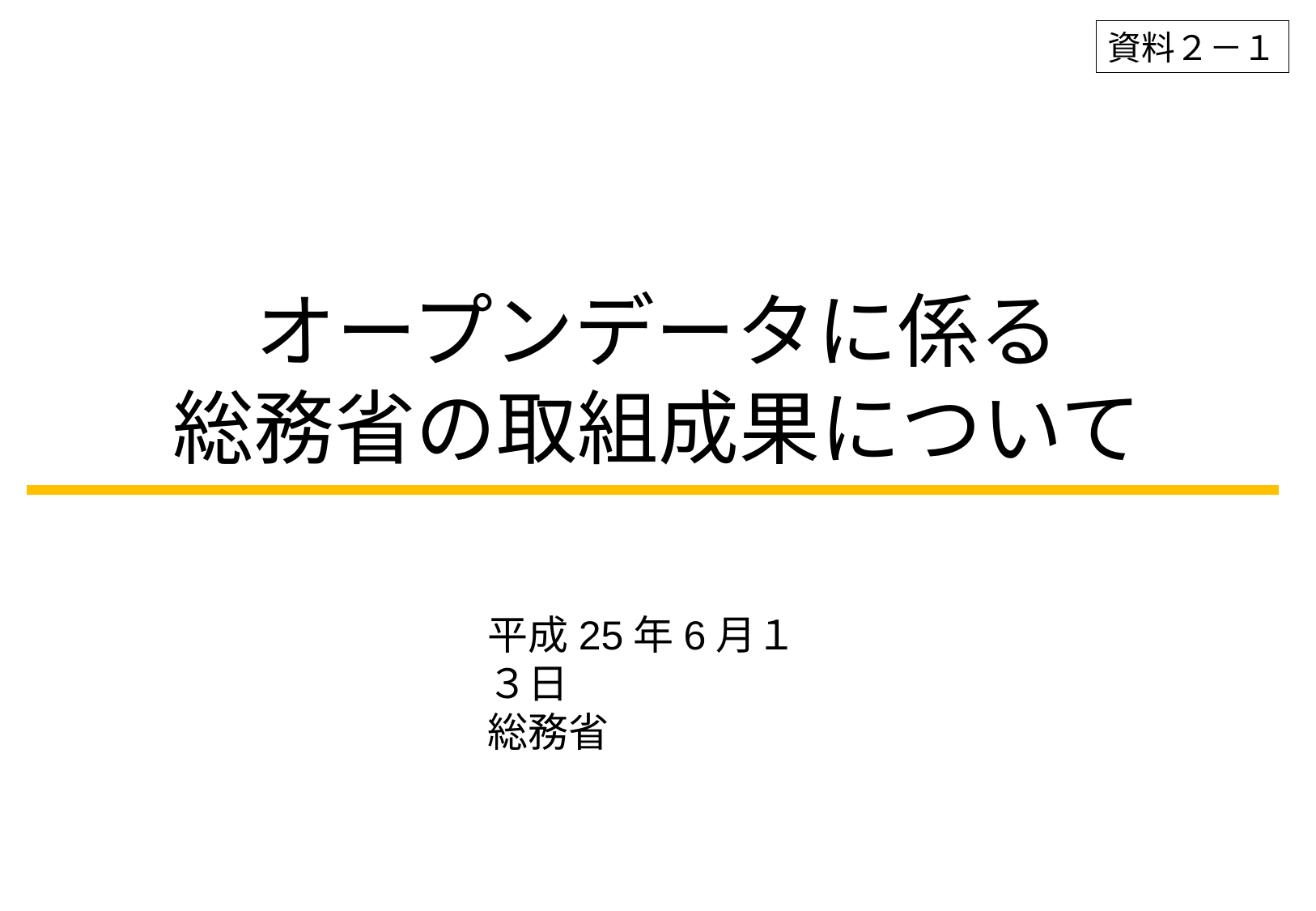

資料２－１
オープンデータに係る
総務省の取組成果について
平成25年6月１３日
総務省